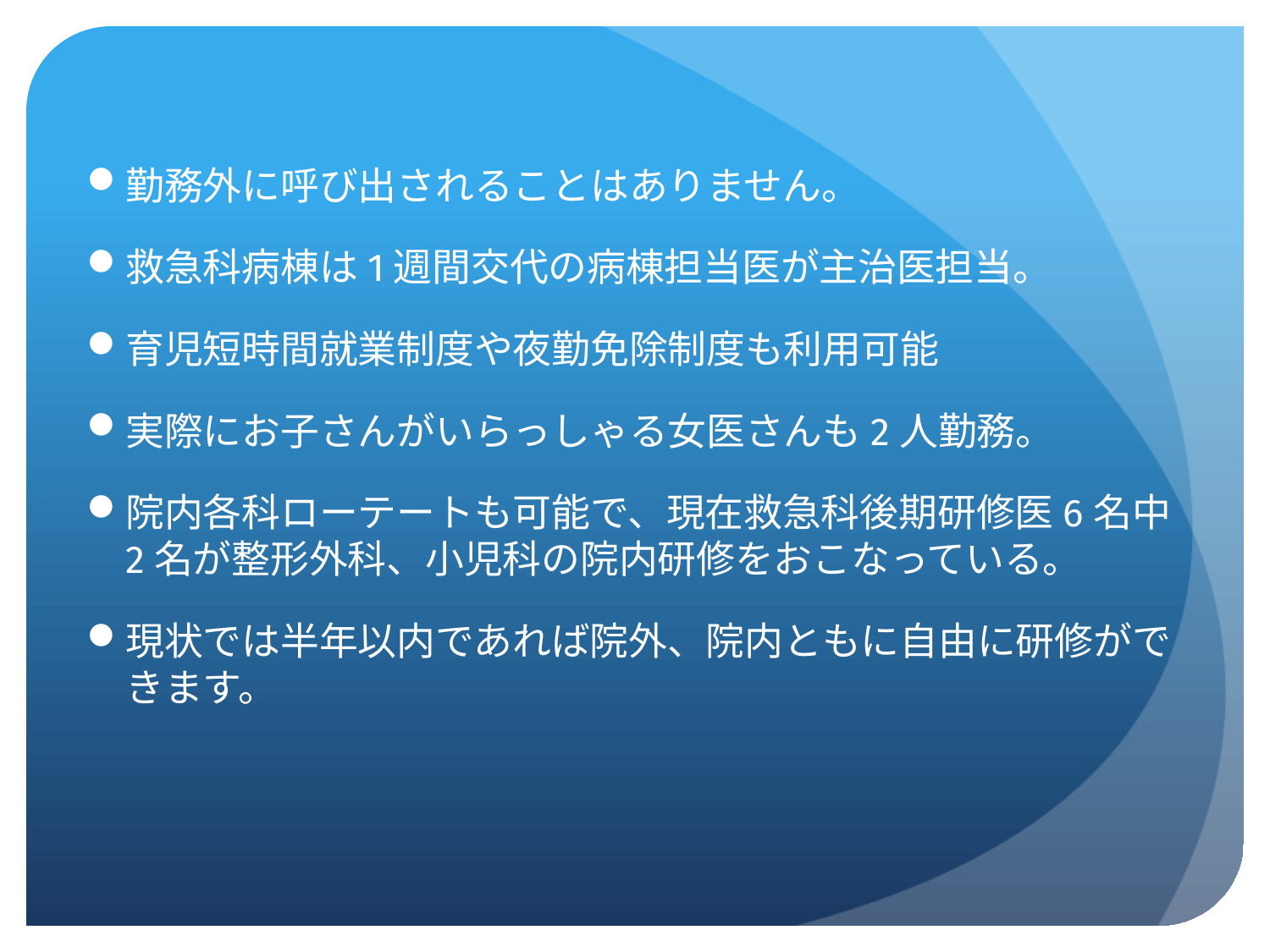

勤務外に呼び出されることはありません。
救急科病棟は1週間交代の病棟担当医が主治医担当。
育児短時間就業制度や夜勤免除制度も利用可能
実際にお子さんがいらっしゃる女医さんも2人勤務。
院内各科ローテートも可能で、現在救急科後期研修医6名中2名が整形外科、小児科の院内研修をおこなっている。
現状では半年以内であれば院外、院内ともに自由に研修ができます。